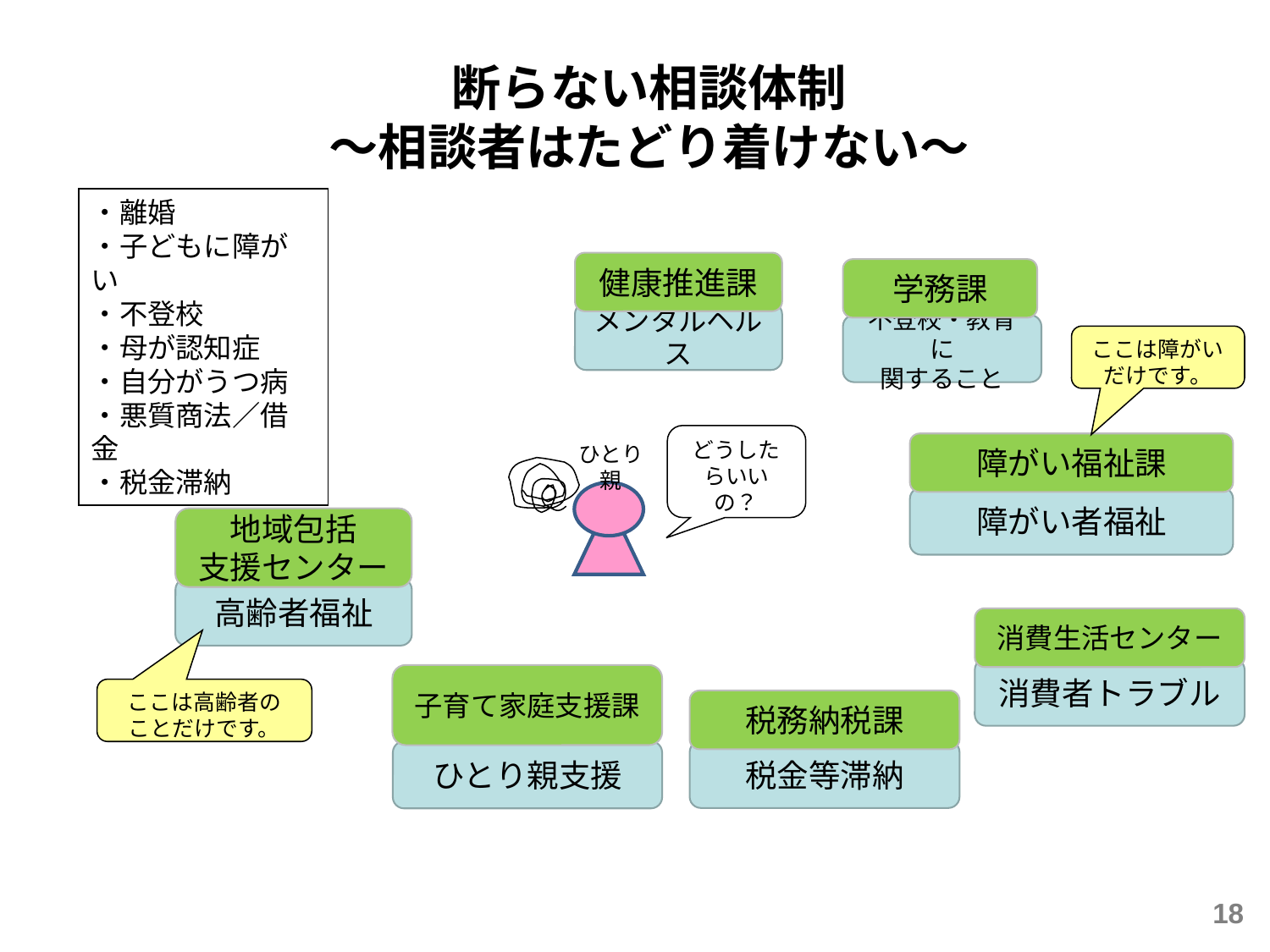

断らない相談体制
～相談者はたどり着けない～
・離婚
・子どもに障がい
・不登校
・母が認知症
・自分がうつ病
・悪質商法／借金
・税金滞納
健康推進課
メンタルヘルス
学務課
不登校・教育に
関すること
ここは障がい
だけです。
どうしたらいいの？
障がい福祉課
障がい者福祉
ひとり親

地域包括
支援センター
高齢者福祉
消費生活センター
消費者トラブル
子育て家庭支援課
ひとり親支援
ここは高齢者の
ことだけです。
税務納税課
税金等滞納
18